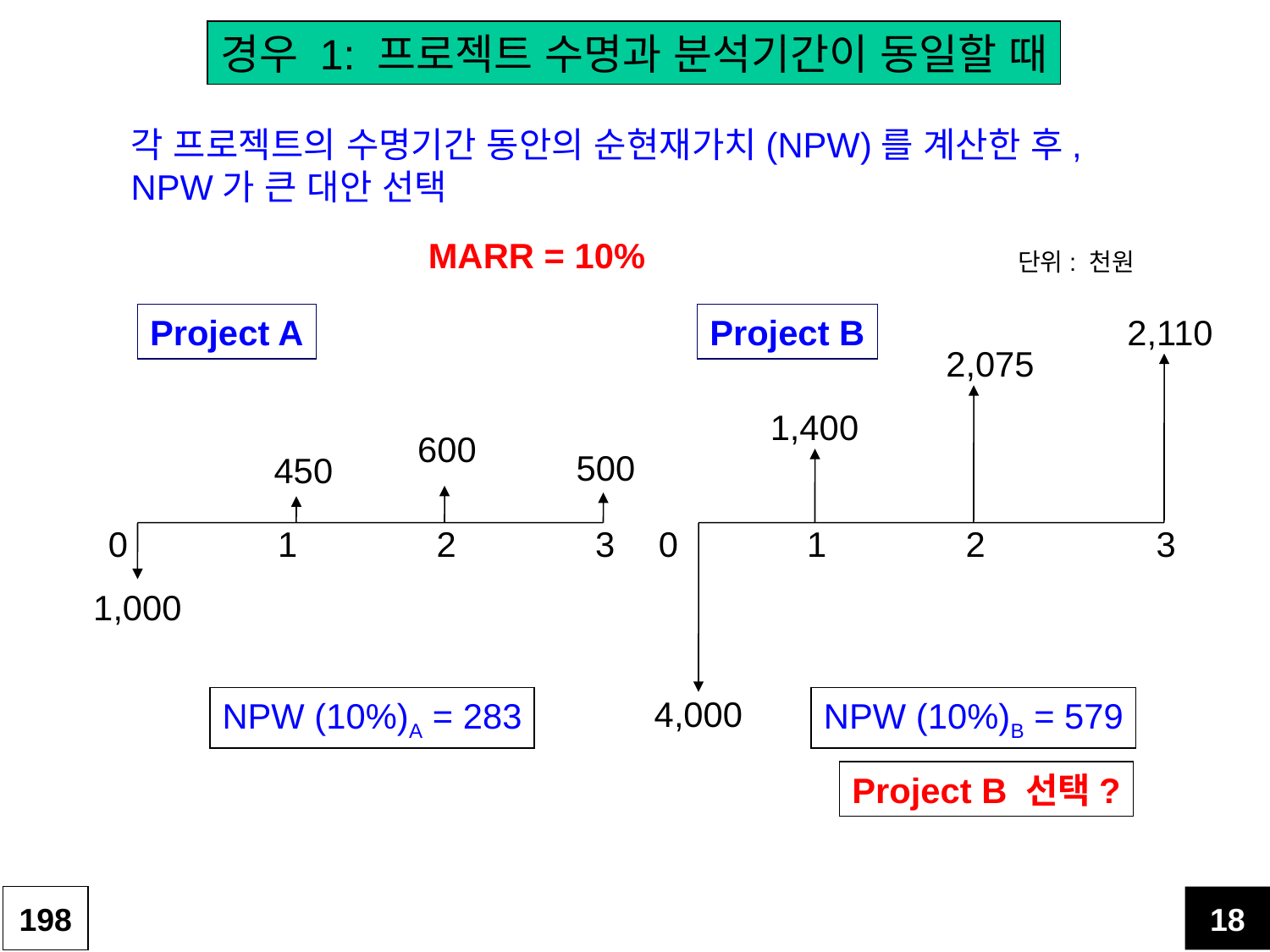

경우 1: 프로젝트 수명과 분석기간이 동일할 때
각 프로젝트의 수명기간 동안의 순현재가치(NPW)를 계산한 후,
NPW가 큰 대안 선택
MARR = 10%
단위: 천원
Project A
Project B
2,110
2,075

1,400
600
500
450

0
1
2
3
0
1
2
3

1,000
4,000
NPW (10%)A = 283
NPW (10%)B = 579
Project B 선택?
198
18